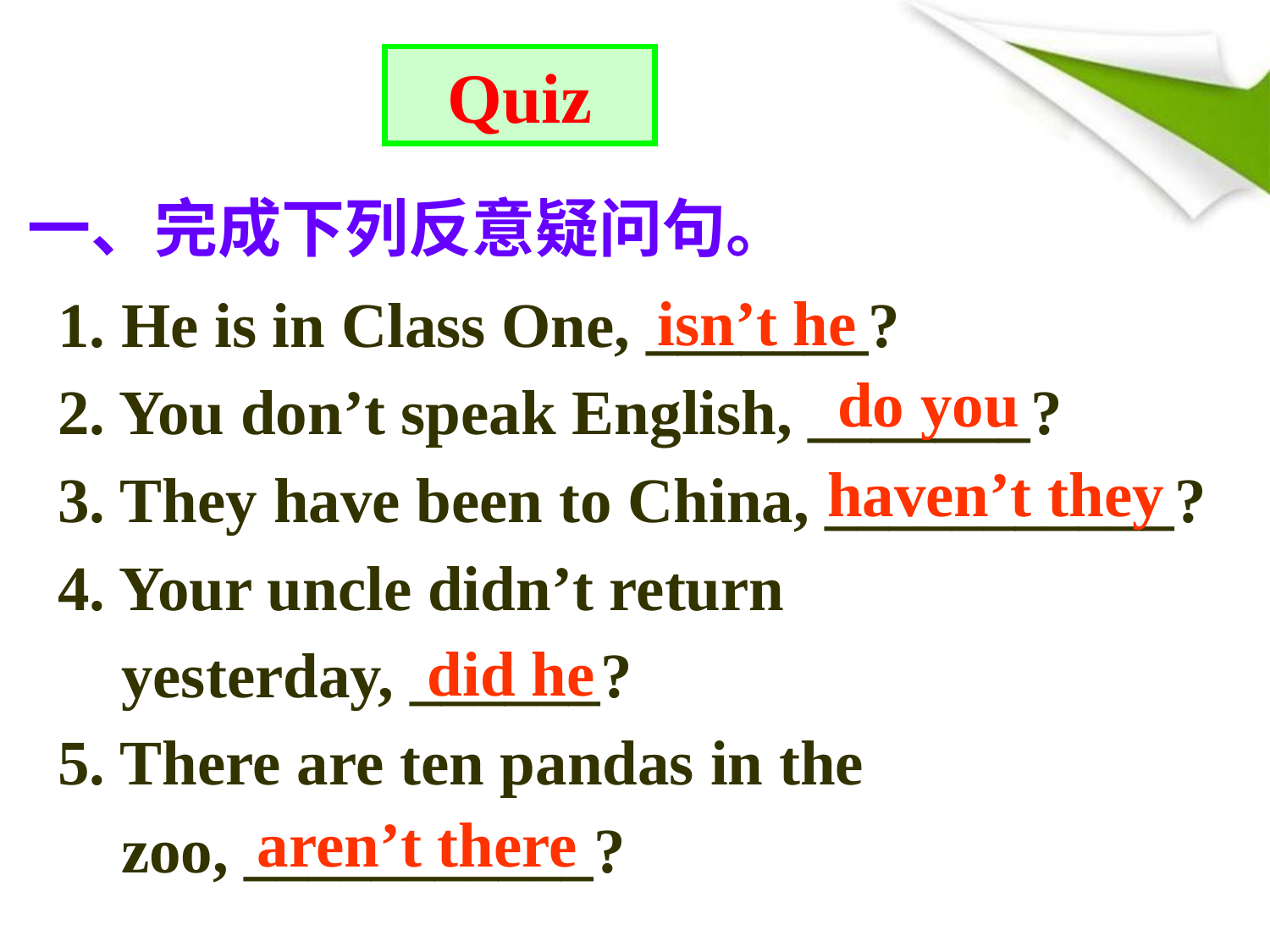

Quiz
# 一、完成下列反意疑问句。
1. He is in Class One, _______?
2. You don’t speak English, _______?
3. They have been to China, ___________?
4. Your uncle didn’t return
    yesterday, ______?
5. There are ten pandas in the
    zoo, ___________?
isn’t he
do you
haven’t they
did he
aren’t there